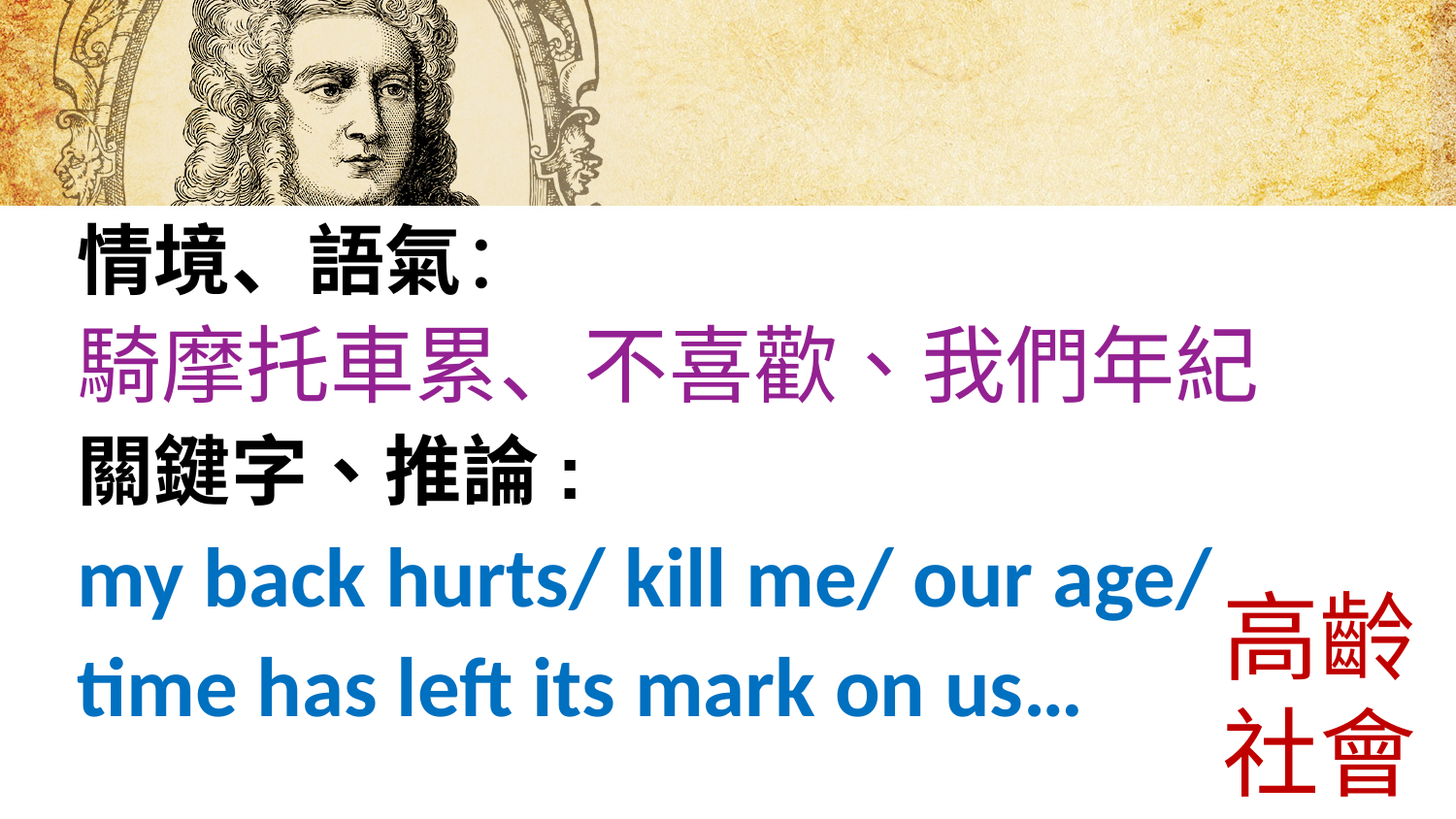

情境、語氣：
騎摩托車累、不喜歡、我們年紀
關鍵字、推論:
my back hurts/ kill me/ our age/
time has left its mark on us…
高齡社會